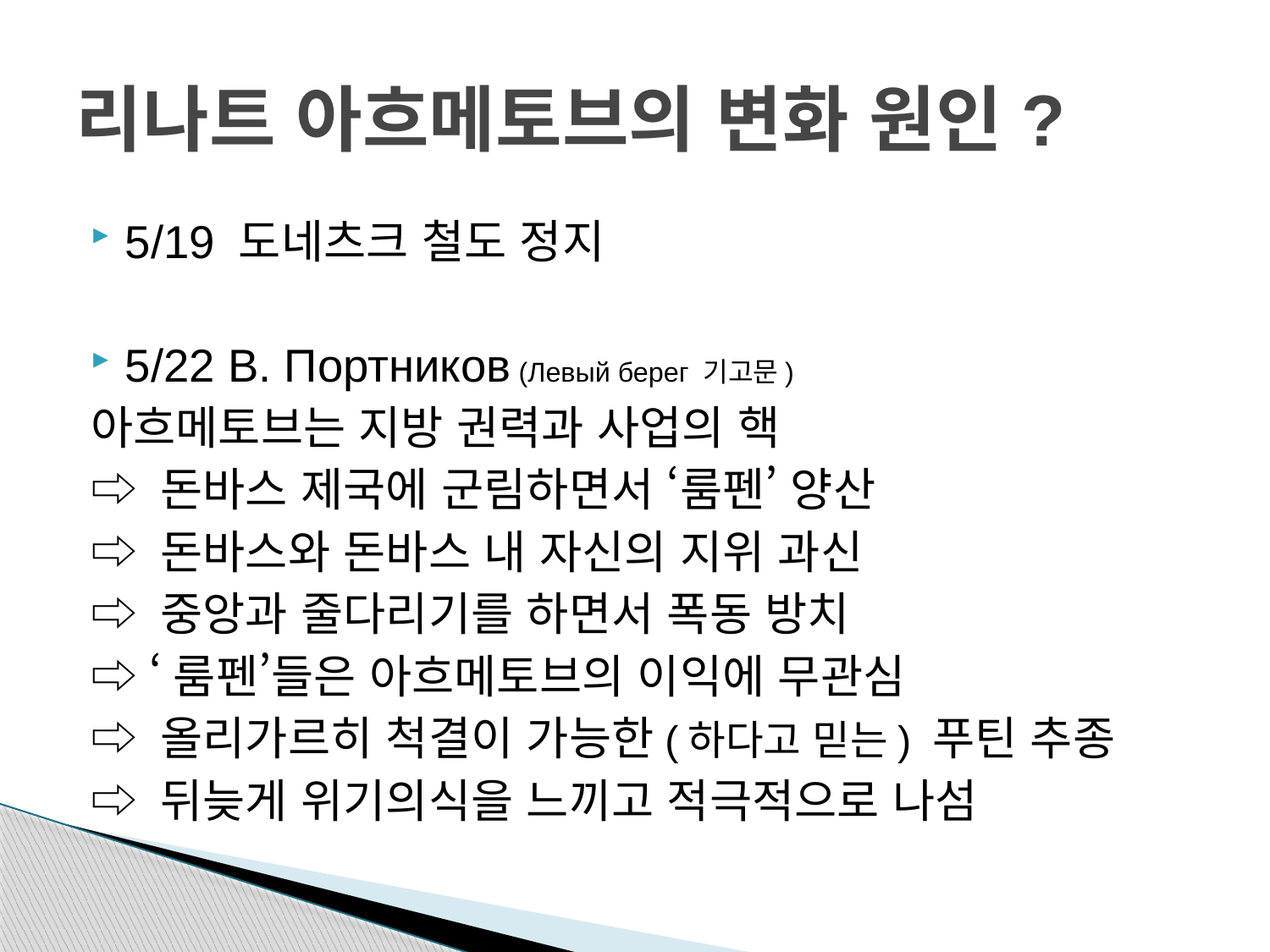

# 리나트 아흐메토브의 변화 원인?
5/19 도네츠크 철도 정지

5/22 В. Портников (Левый берег 기고문)
아흐메토브는 지방 권력과 사업의 핵
⇨ 돈바스 제국에 군림하면서 ‘룸펜’ 양산
⇨ 돈바스와 돈바스 내 자신의 지위 과신
⇨ 중앙과 줄다리기를 하면서 폭동 방치
⇨ ‘룸펜’들은 아흐메토브의 이익에 무관심
⇨ 올리가르히 척결이 가능한(하다고 믿는) 푸틴 추종
⇨ 뒤늦게 위기의식을 느끼고 적극적으로 나섬